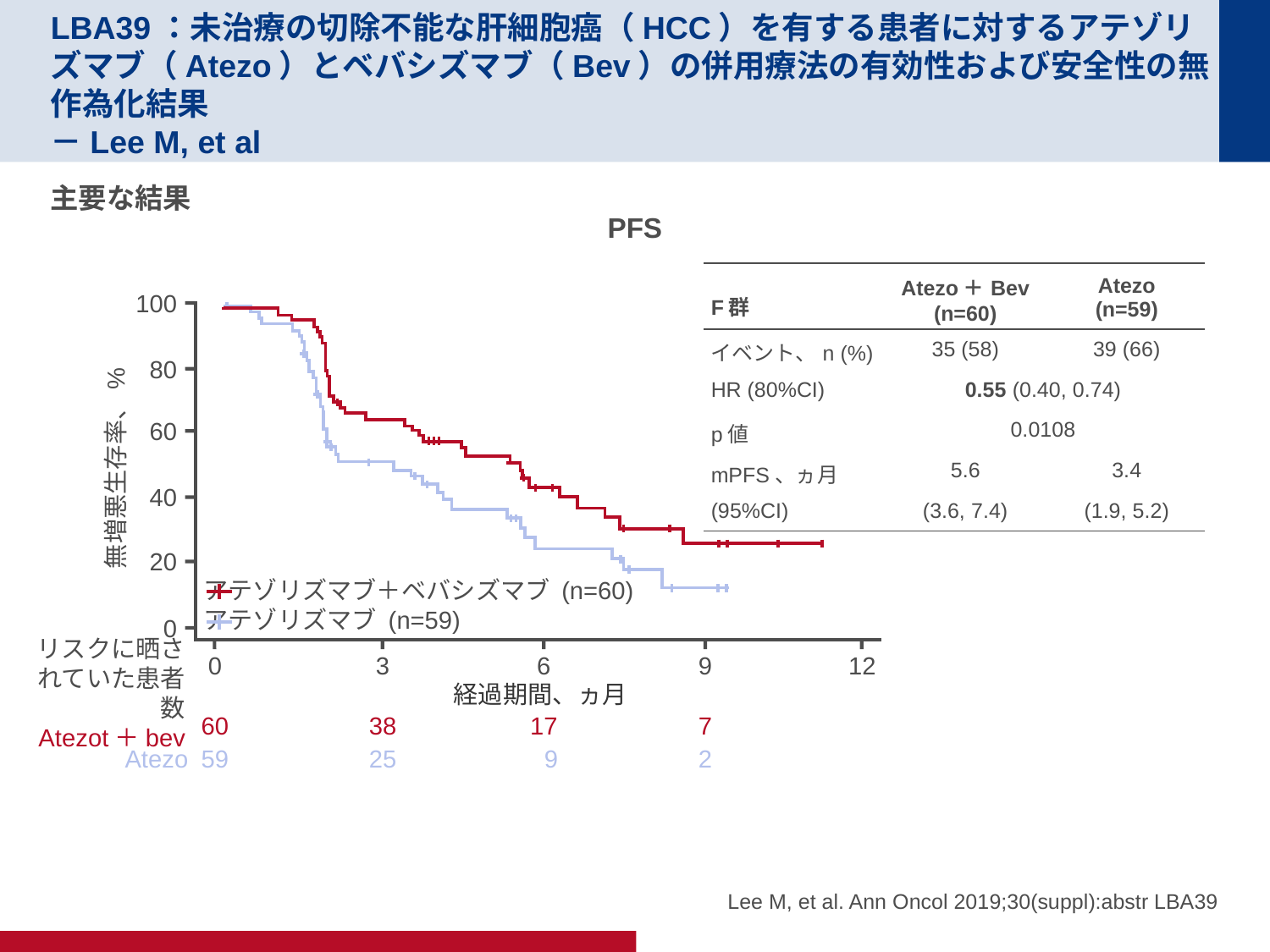

# LBA39：未治療の切除不能な肝細胞癌（HCC）を有する患者に対するアテゾリズマブ（Atezo）とベバシズマブ（Bev）の併用療法の有効性および安全性の無作為化結果 －Lee M, et al
主要な結果
PFS
| F群 | Atezo＋Bev (n=60) | Atezo (n=59) |
| --- | --- | --- |
| イベント、n (%) | 35 (58) | 39 (66) |
| HR (80%CI) | 0.55 (0.40, 0.74) |  |
| p値 | 0.0108 |  |
| mPFS、ヵ月 | 5.6 | 3.4 |
| (95%CI) | (3.6, 7.4) | (1.9, 5.2) |
100

80

60

無増悪生存率、%
40

20

アテゾリズマブ＋ベバシズマブ (n=60)
アテゾリズマブ (n=59)
0

リスクに晒されていた患者数
Atezot＋bev
0
3
6
9
12
経過期間、ヵ月
60
38
17
7

Atezo
59
25
 9
2

Lee M, et al. Ann Oncol 2019;30(suppl):abstr LBA39